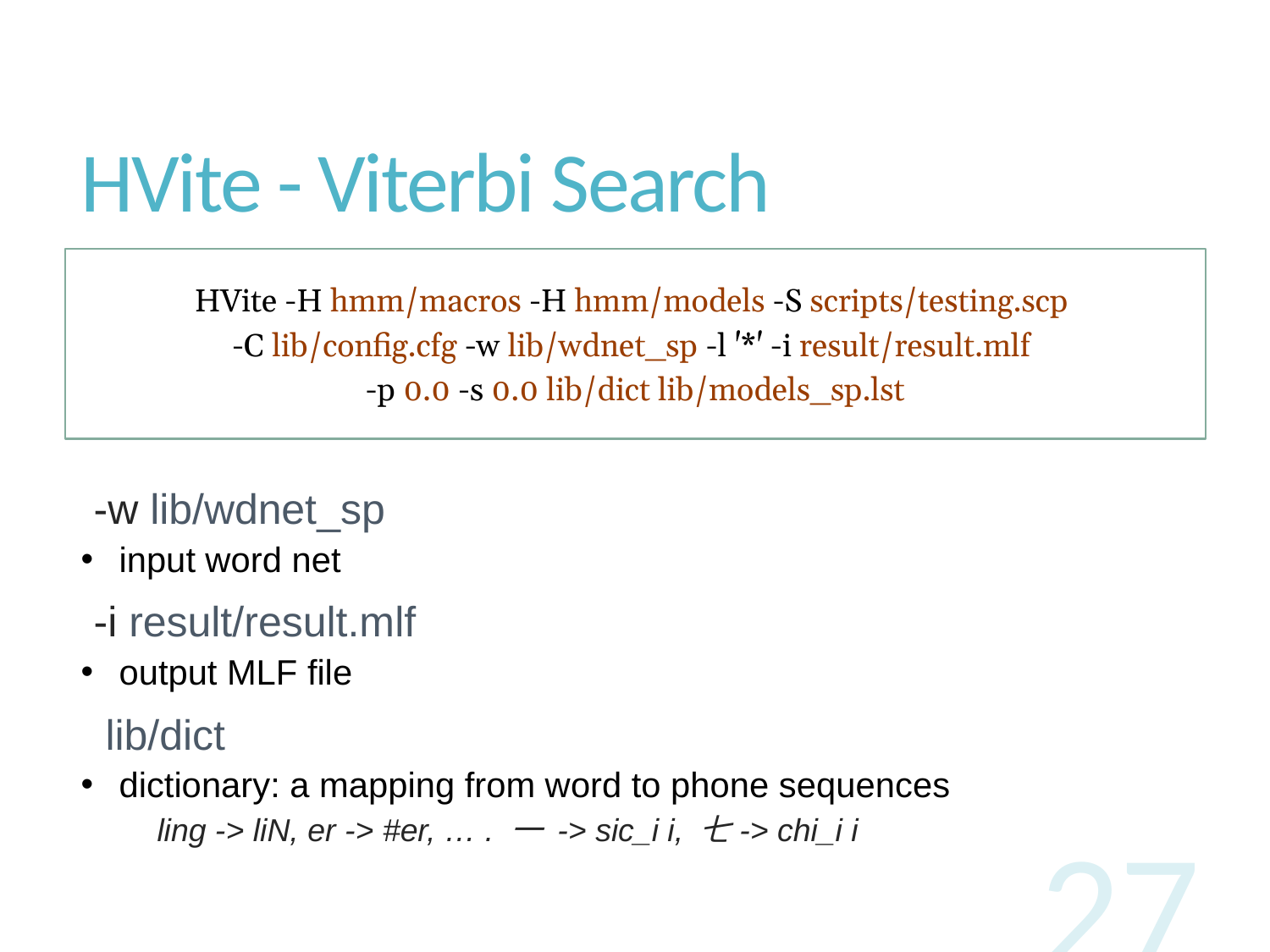

# HVite - Viterbi Search
HVite -H hmm/macros -H hmm/models -S scripts/testing.scp
-C lib/config.cfg -w lib/wdnet_sp -l '*' -i result/result.mlf
-p 0.0 -s 0.0 lib/dict lib/models_sp.lst

-w lib/wdnet_sp
input word net
-i result/result.mlf
output MLF file
 lib/dict
dictionary: a mapping from word to phone sequences
ling -> liN, er -> #er, … . 一 -> sic_i i, 七-> chi_i i
27